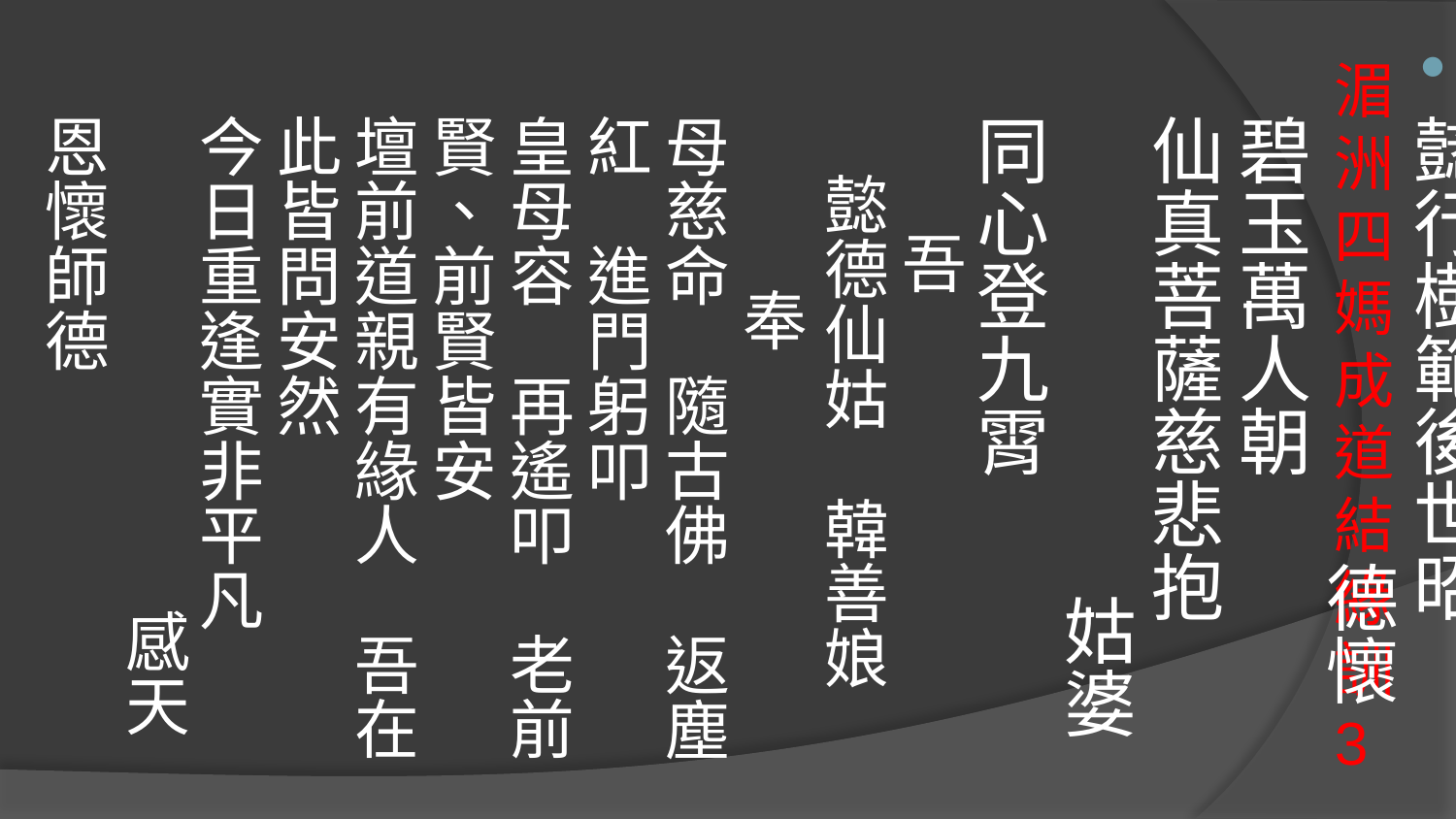

懿行樹範後世昭　　　                       德懷碧玉萬人朝
仙真菩薩慈悲抱　　　                         姑婆同心登九霄
        吾
    懿德仙姑　韓善娘　　　   奉
母慈命　隨古佛　返塵紅　進門躬叩
皇母容　再遙叩　老前賢、前賢皆安
壇前道親有緣人　吾在此皆問安然
今日重逢實非平凡　                                        感天恩懷師德
# 湄洲四媽成道結緣訓3